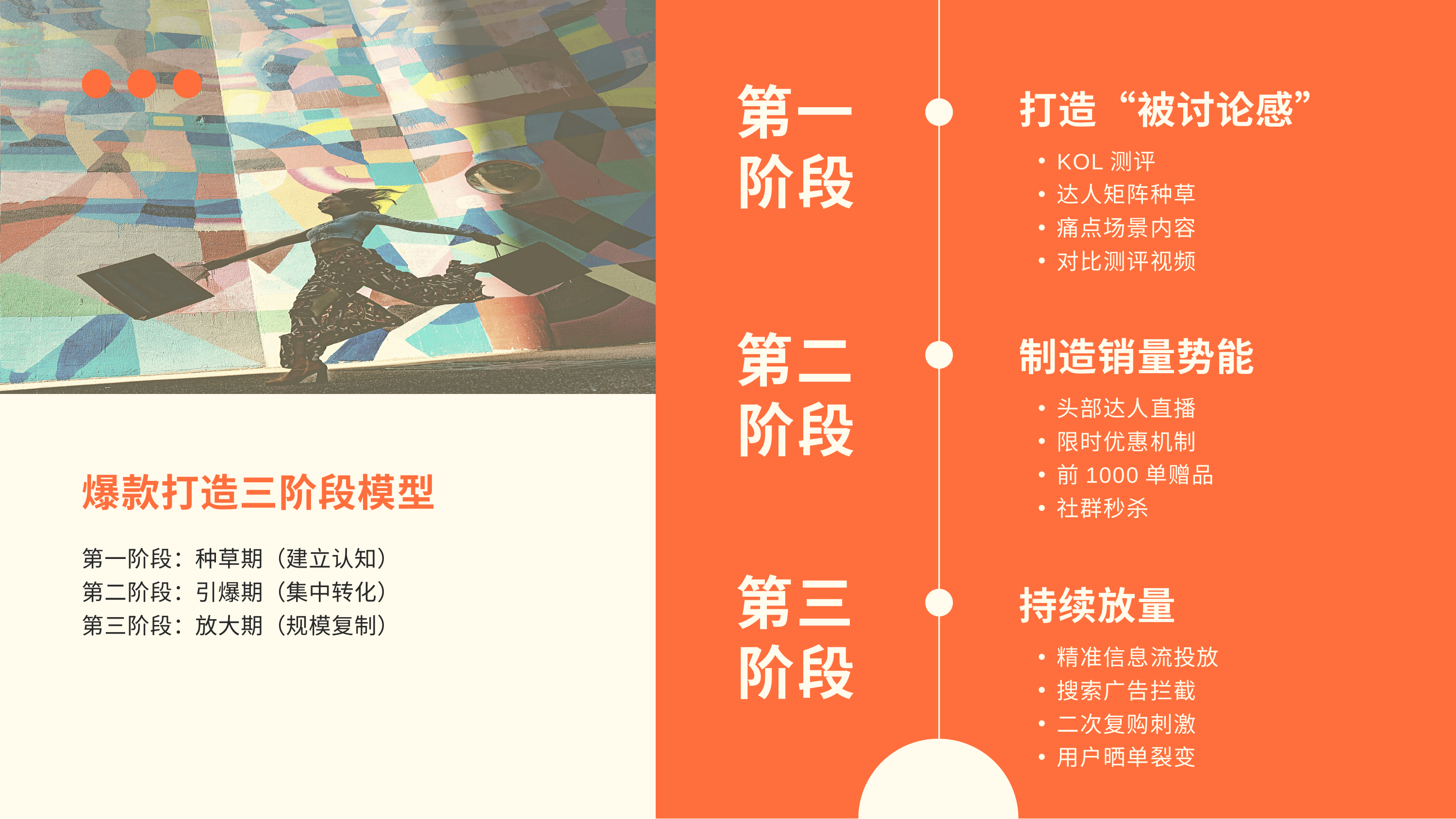

第一阶段
打造“被讨论感”

KOL测评
达人矩阵种草
痛点场景内容
对比测评视频
第二阶段
制造销量势能

头部达人直播
限时优惠机制
前1000单赠品
社群秒杀
爆款打造三阶段模型
第一阶段：种草期（建立认知）
第二阶段：引爆期（集中转化）
第三阶段：放大期（规模复制）
第三阶段
持续放量

精准信息流投放
搜索广告拦截
二次复购刺激
用户晒单裂变